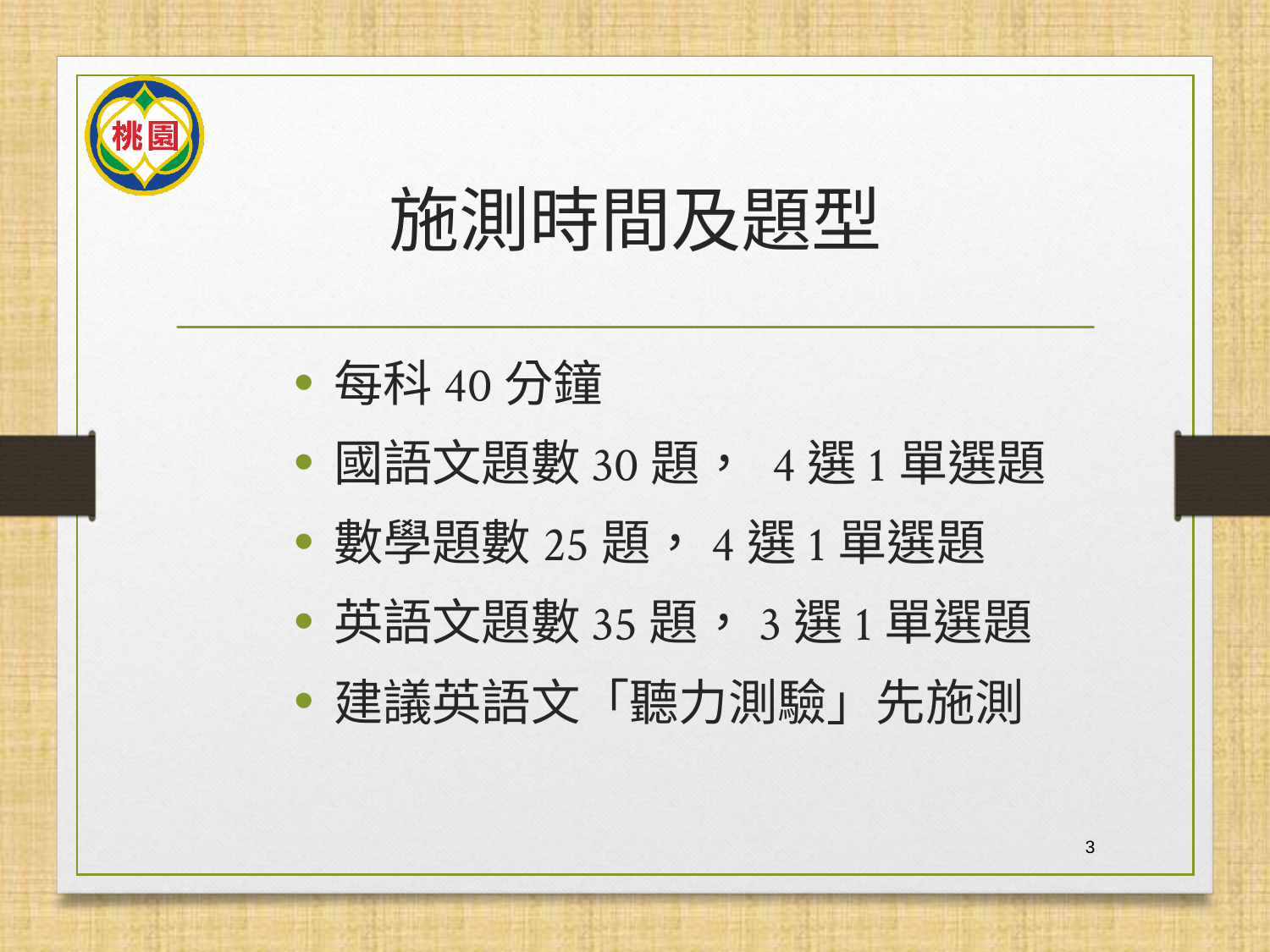

# 施測時間及題型
每科40分鐘
國語文題數30題， 4選1單選題
數學題數25題，4選1單選題
英語文題數35題，3選1單選題
建議英語文「聽力測驗」先施測
3